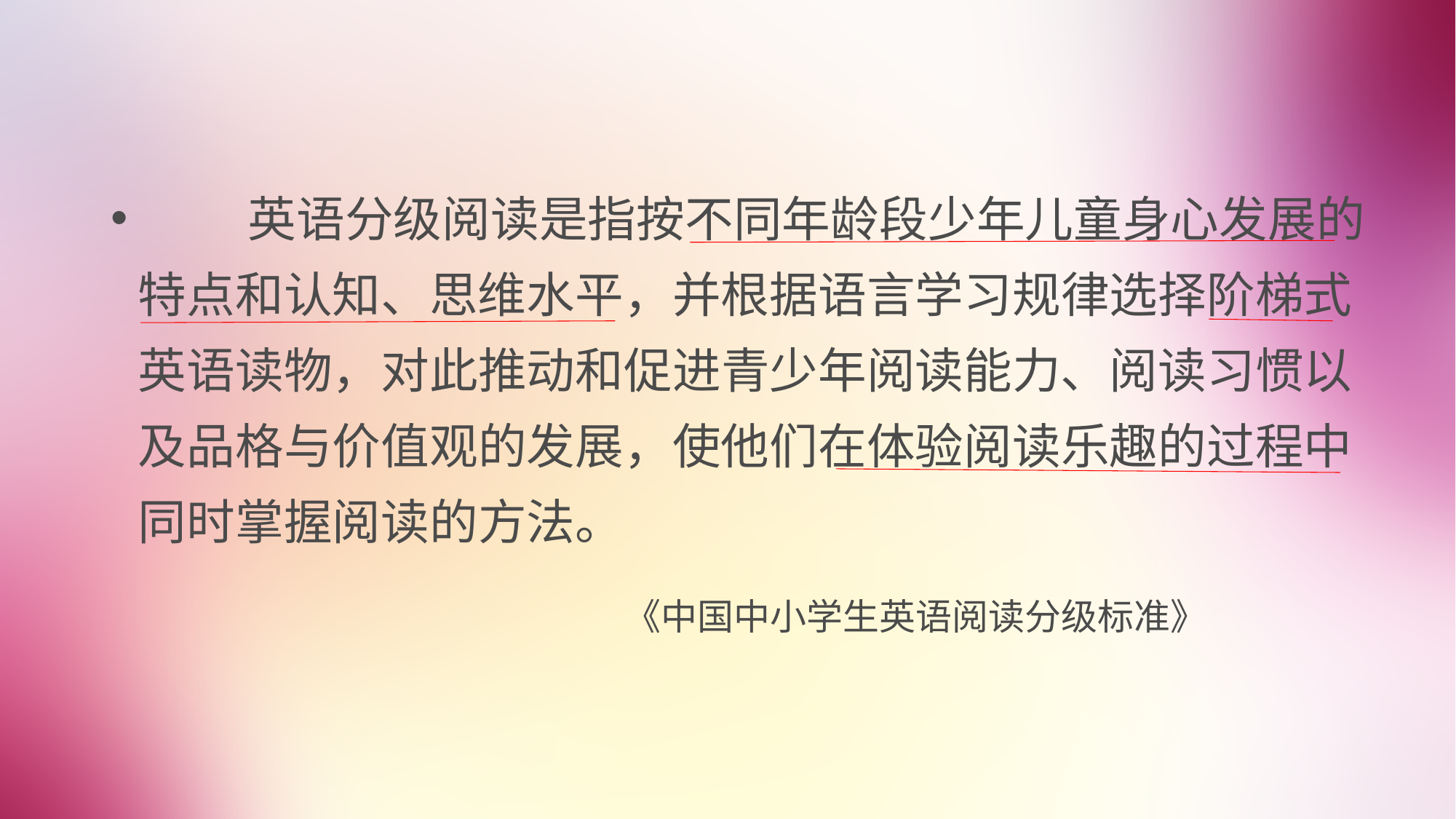

英语分级阅读是指按不同年龄段少年儿童身心发展的特点和认知、思维水平，并根据语言学习规律选择阶梯式英语读物，对此推动和促进青少年阅读能力、阅读习惯以及品格与价值观的发展，使他们在体验阅读乐趣的过程中同时掌握阅读的方法。
                                              《中国中小学生英语阅读分级标准》